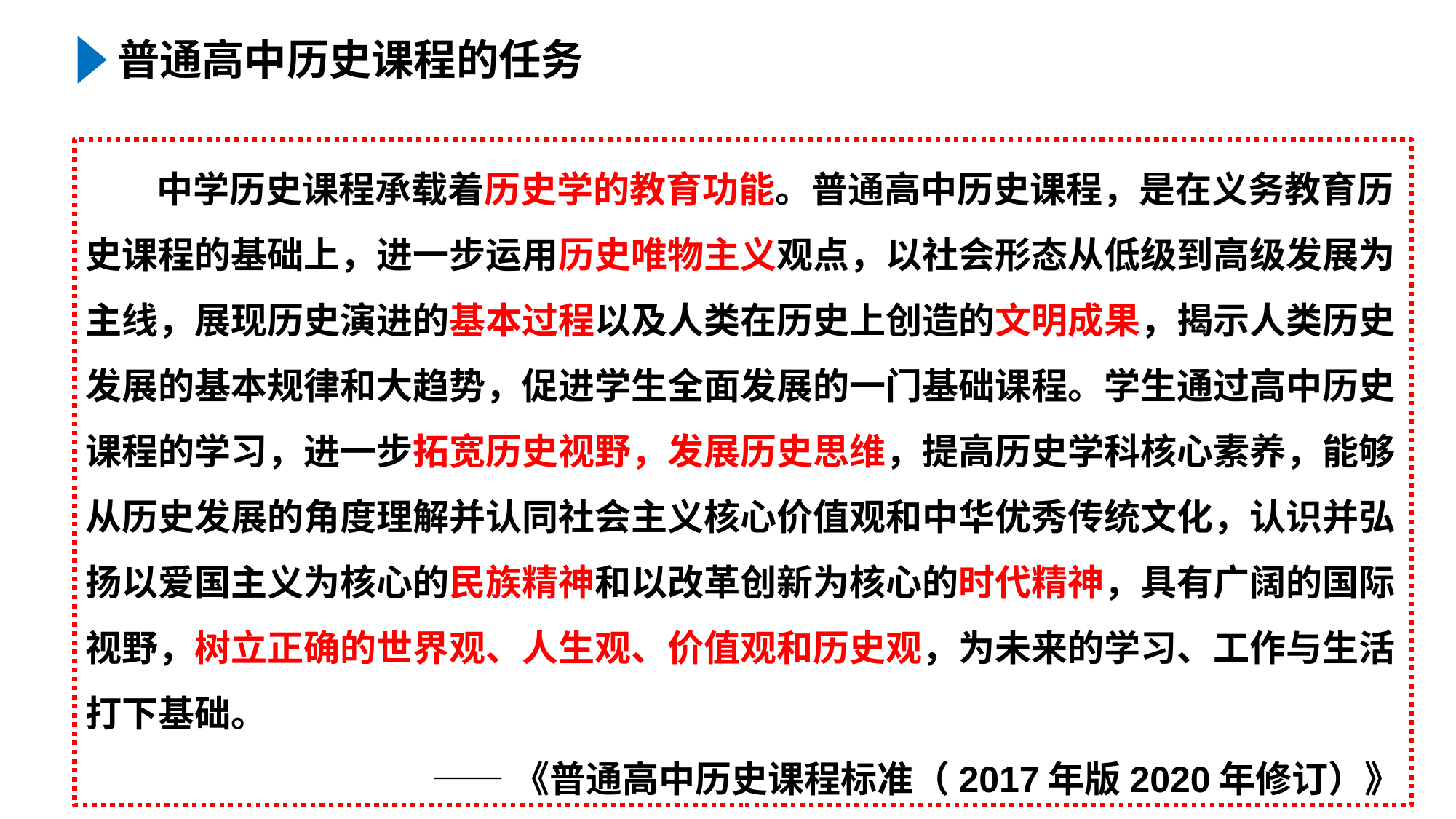

普通高中历史课程的任务

 中学历史课程承载着历史学的教育功能。普通高中历史课程，是在义务教育历史课程的基础上，进一步运用历史唯物主义观点，以社会形态从低级到高级发展为主线，展现历史演进的基本过程以及人类在历史上创造的文明成果，揭示人类历史发展的基本规律和大趋势，促进学生全面发展的一门基础课程。学生通过高中历史课程的学习，进一步拓宽历史视野，发展历史思维，提高历史学科核心素养，能够 从历史发展的角度理解并认同社会主义核心价值观和中华优秀传统文化，认识并弘扬以爱国主义为核心的民族精神和以改革创新为核心的时代精神，具有广阔的国际视野，树立正确的世界观、人生观、价值观和历史观，为未来的学习、工作与生活打下基础。
——《普通高中历史课程标准（2017年版2020年修订）》